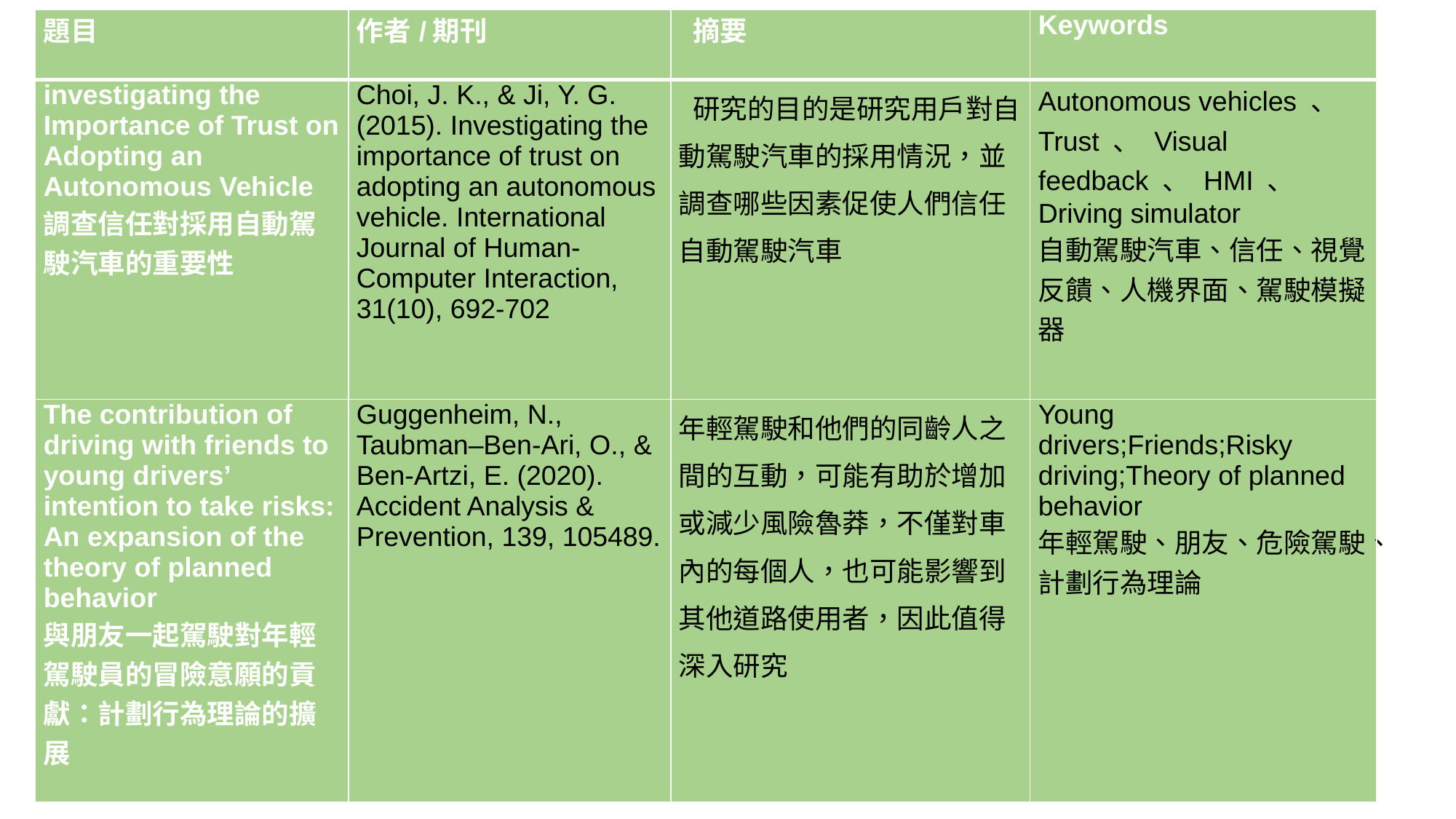

| 題目 | 作者/期刊 | 摘要 | Keywords |
| --- | --- | --- | --- |
| investigating the Importance of Trust on Adopting an Autonomous Vehicle 調查信任對採用自動駕駛汽車的重要性 | Choi, J. K., & Ji, Y. G. (2015). Investigating the importance of trust on adopting an autonomous vehicle. International Journal of Human-Computer Interaction, 31(10), 692-702 | 研究的目的是研究用戶對自動駕駛汽車的採用情況，並調查哪些因素促使人們信任自動駕駛汽車 | Autonomous vehicles 、 Trust 、 Visual feedback 、 HMI 、 Driving simulator 自動駕駛汽車、信任、視覺反饋、人機界面、駕駛模擬器 |
| The contribution of driving with friends to young drivers’ intention to take risks: An expansion of the theory of planned behavior 與朋友一起駕駛對年輕駕駛員的冒險意願的貢獻：計劃行為理論的擴展 | Guggenheim, N., Taubman–Ben-Ari, O., & Ben-Artzi, E. (2020). Accident Analysis & Prevention, 139, 105489. | 年輕駕駛和他們的同齡人之間的互動，可能有助於增加或減少風險魯莽，不僅對車內的每個人，也可能影響到其他道路使用者，因此值得深入研究 | Young drivers;Friends;Risky driving;Theory of planned behavior 年輕駕駛、朋友、危險駕駛、計劃行為理論 |
22